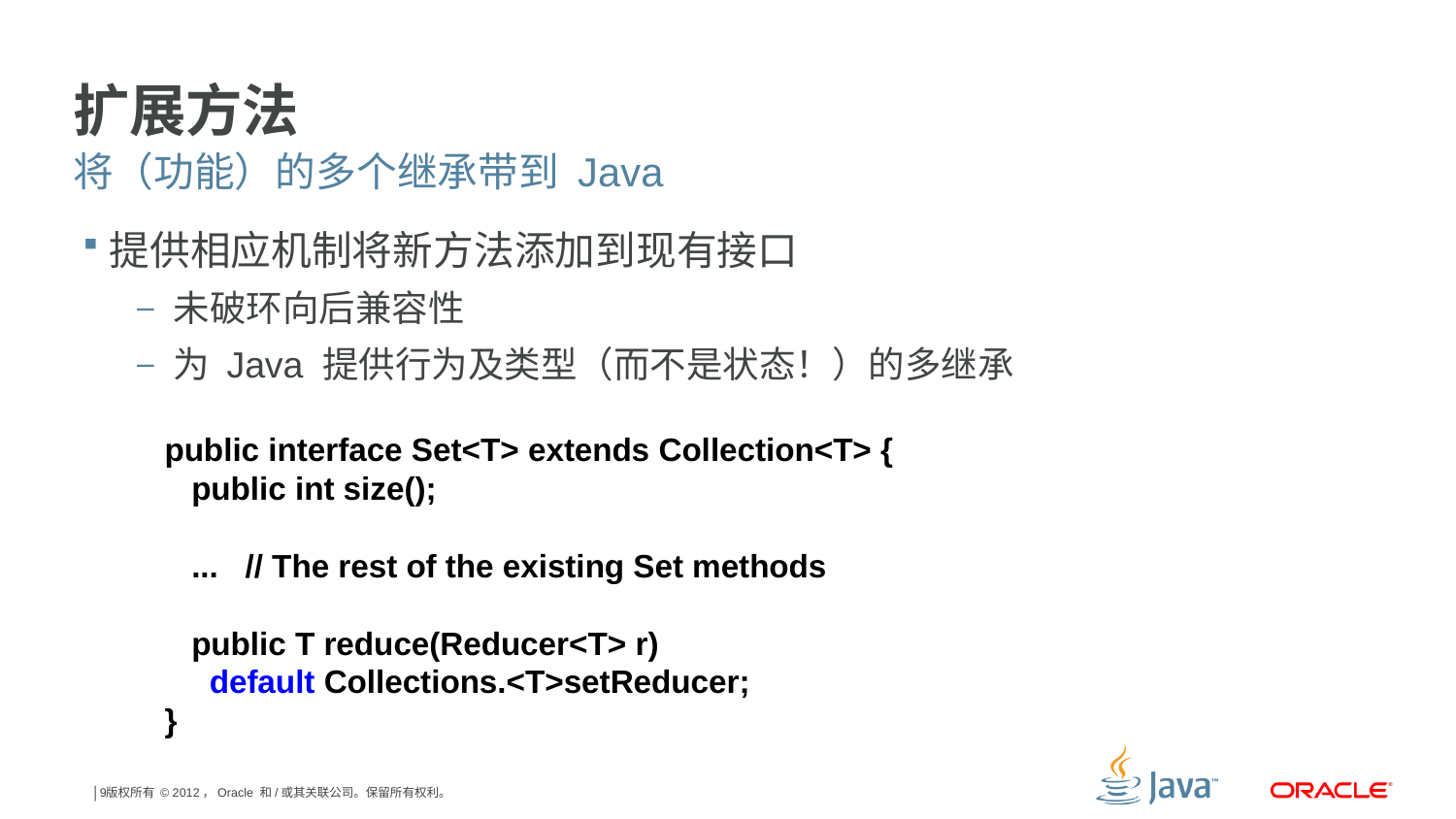

# 扩展方法
将（功能）的多个继承带到 Java
提供相应机制将新方法添加到现有接口
未破环向后兼容性
为 Java 提供行为及类型（而不是状态！）的多继承
public interface Set<T> extends Collection<T> {
   public int size();

   ...   // The rest of the existing Set methods

   public T reduce(Reducer<T> r)
     default Collections.<T>setReducer;
}